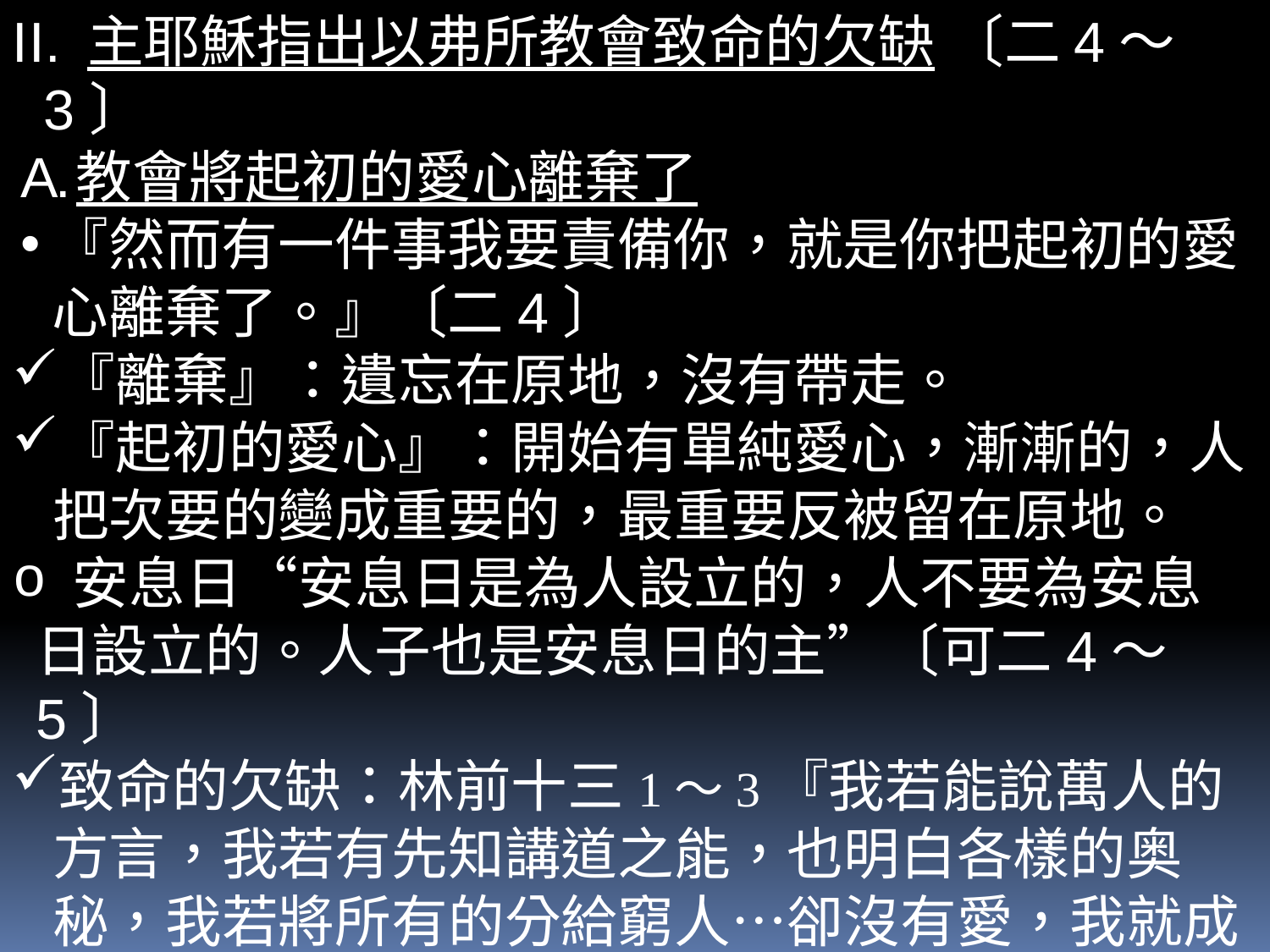

主耶穌指出以弗所教會致命的欠缺 〔二4～3〕
教會將起初的愛心離棄了
『然而有一件事我要責備你，就是你把起初的愛心離棄了。』〔二4〕
『離棄』：遺忘在原地，沒有帶走。
『起初的愛心』：開始有單純愛心，漸漸的，人把次要的變成重要的，最重要反被留在原地。
 安息日“安息日是為人設立的，人不要為安息日設立的。人子也是安息日的主”〔可二4～5〕
致命的欠缺：林前十三1～3『我若能說萬人的方言，我若有先知講道之能，也明白各樣的奥秘，我若將所有的分給窮人…卻沒有愛，我就成了嗚的鑼，響的鈸一般。”
為甚麼人常陷在這陷阱中而不能自拔？